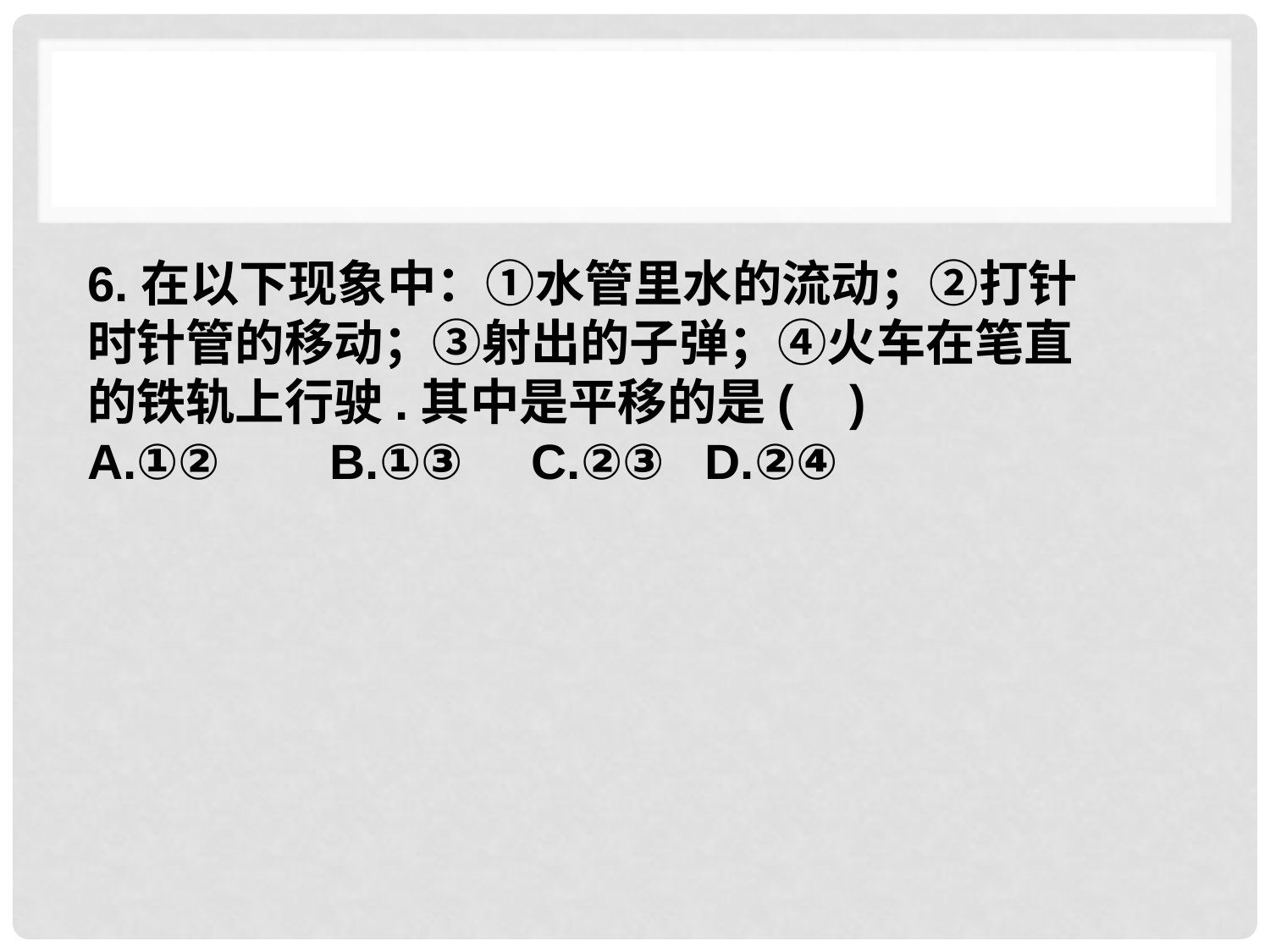

6.在以下现象中：①水管里水的流动；②打针时针管的移动；③射出的子弹；④火车在笔直的铁轨上行驶.其中是平移的是(    )
A.①②        B.①③     C.②③   D.②④